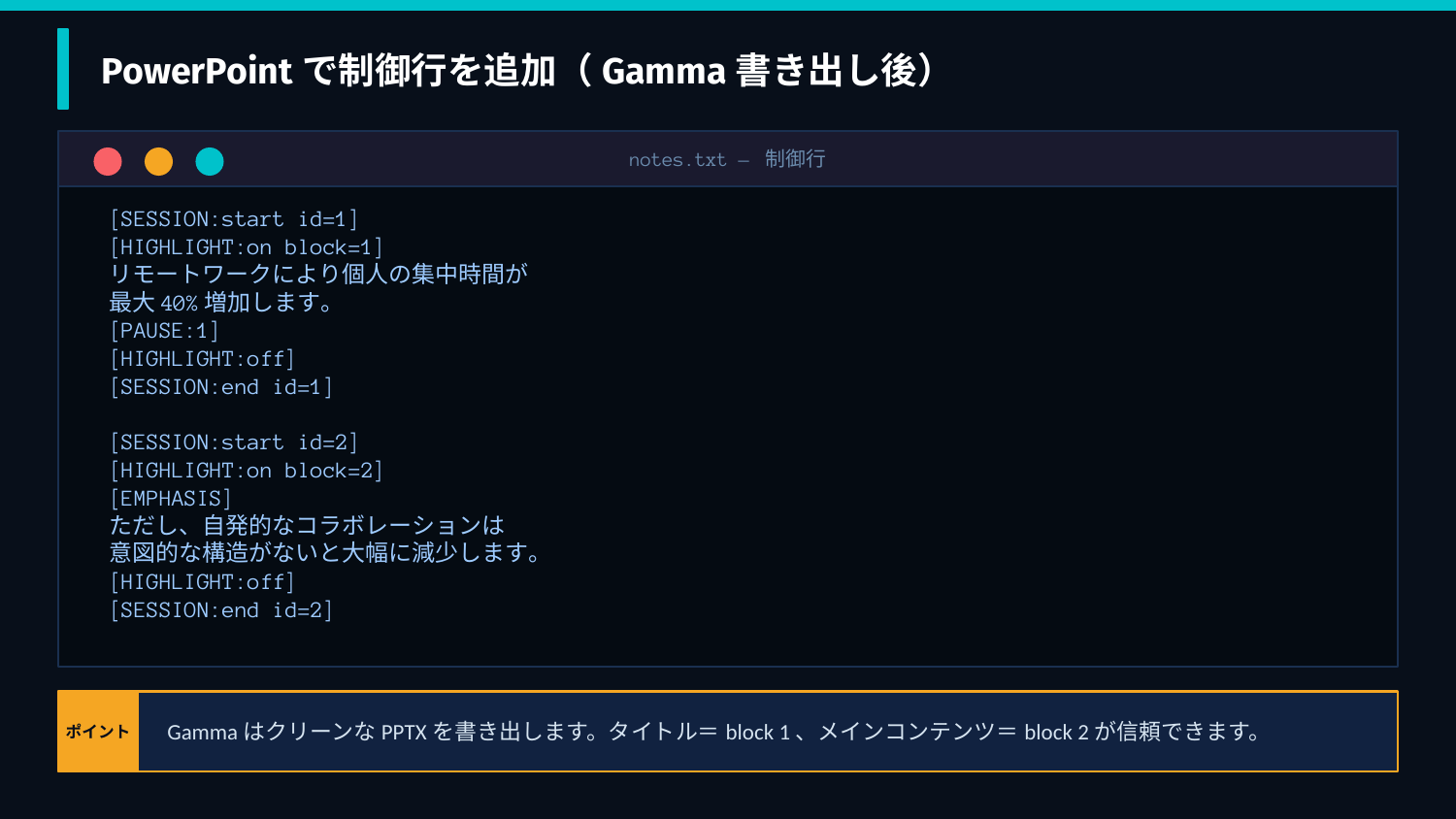

PowerPointで制御行を追加（Gamma書き出し後）

notes.txt — 制御行

[SESSION:start id=1]
[HIGHLIGHT:on block=1]
リモートワークにより個人の集中時間が
最大40%増加します。
[PAUSE:1]
[HIGHLIGHT:off]
[SESSION:end id=1]

[SESSION:start id=2]
[HIGHLIGHT:on block=2]
[EMPHASIS]
ただし、自発的なコラボレーションは
意図的な構造がないと大幅に減少します。
[HIGHLIGHT:off]
[SESSION:end id=2]

ポイント
GammaはクリーンなPPTXを書き出します。タイトル＝block 1、メインコンテンツ＝block 2が信頼できます。